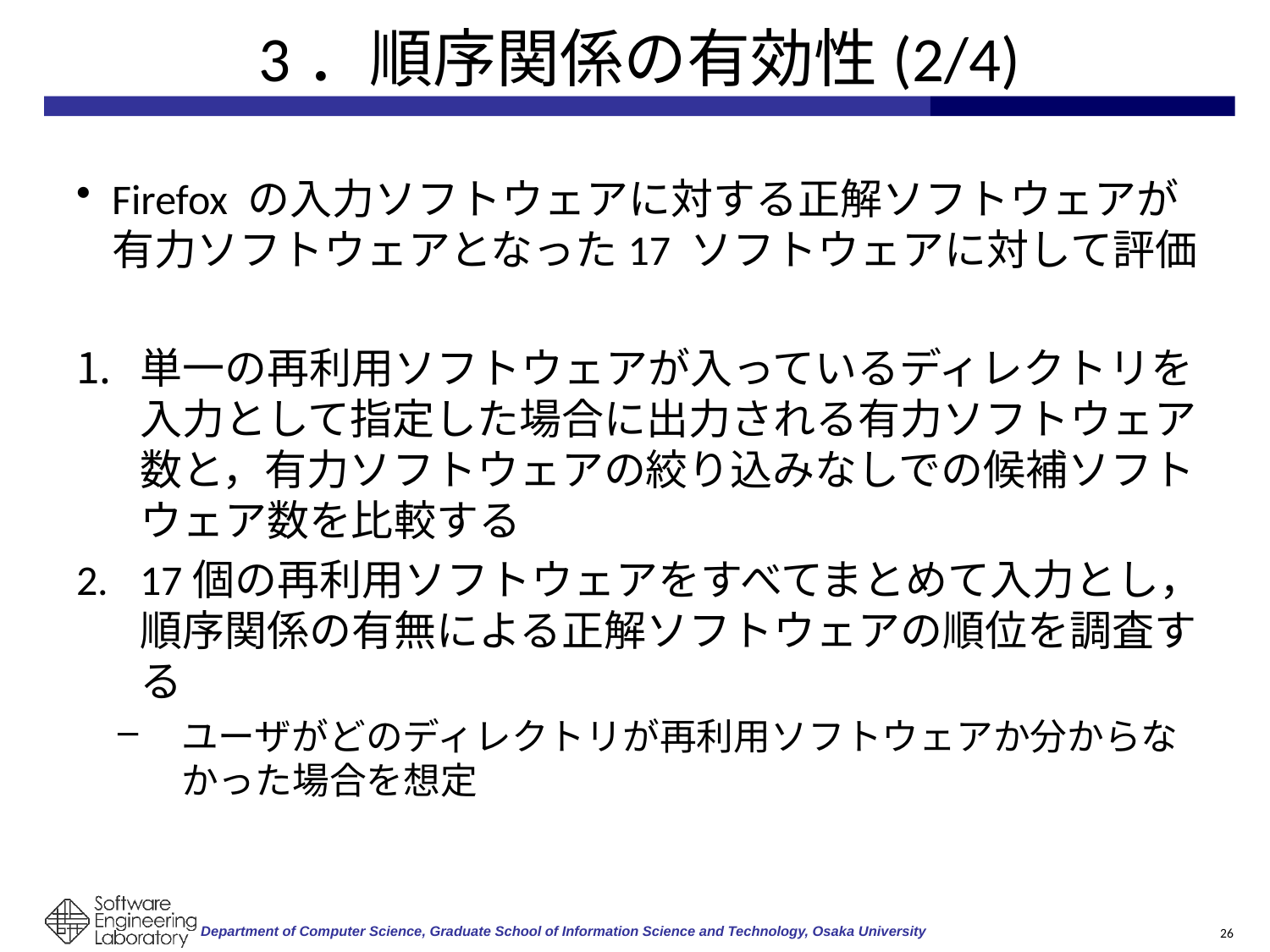

# 3．順序関係の有効性(2/4)
Firefox の入力ソフトウェアに対する正解ソフトウェアが有力ソフトウェアとなった17 ソフトウェアに対して評価

単一の再利用ソフトウェアが入っているディレクトリを入力として指定した場合に出力される有力ソフトウェア数と，有力ソフトウェアの絞り込みなしでの候補ソフトウェア数を比較する
17個の再利用ソフトウェアをすべてまとめて入力とし，順序関係の有無による正解ソフトウェアの順位を調査する
ユーザがどのディレクトリが再利用ソフトウェアか分からなかった場合を想定
26